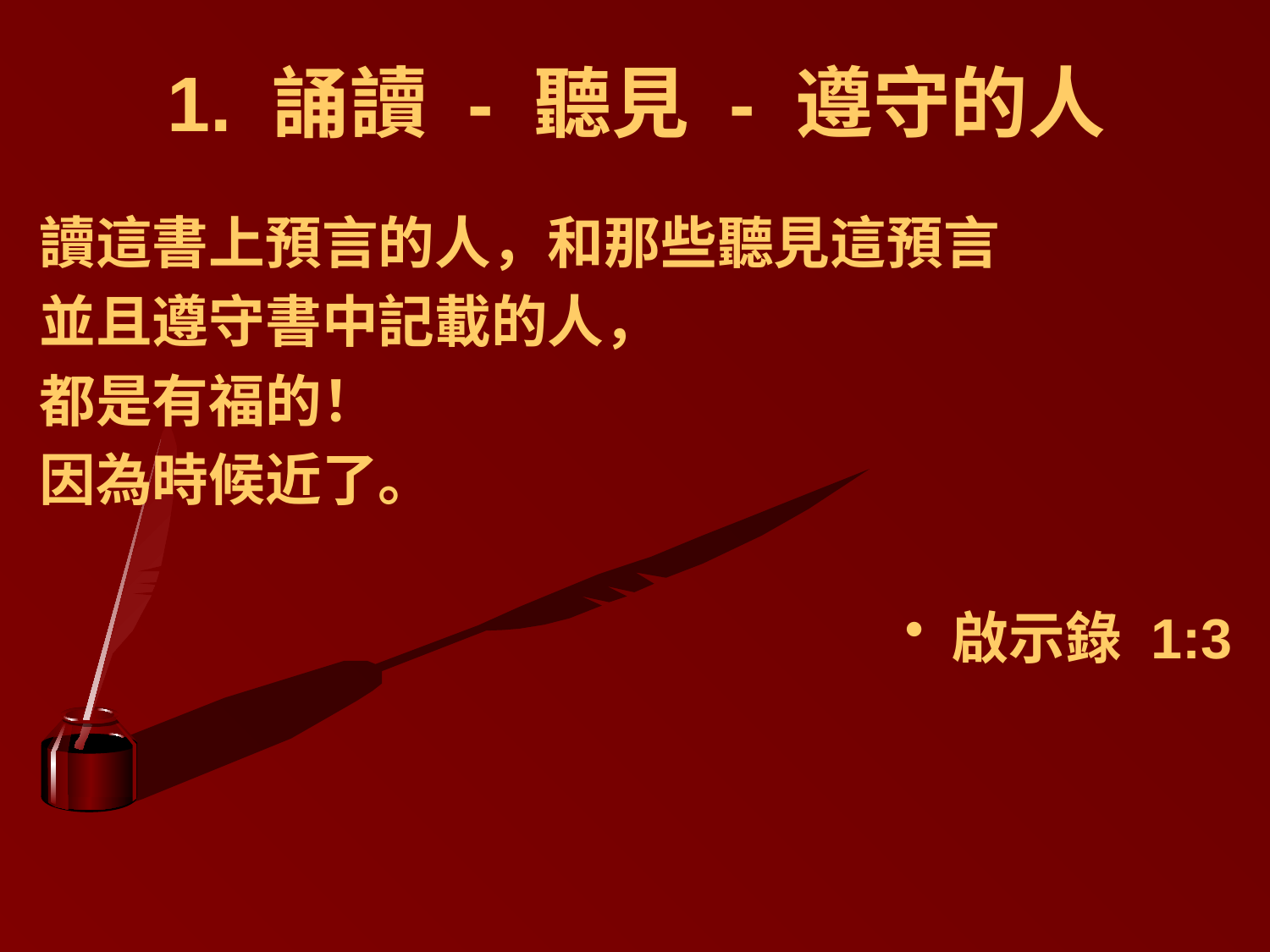

# 1. 誦讀 - 聽見 - 遵守的人
讀這書上預言的人，和那些聽見這預言
並且遵守書中記載的人，
都是有福的！
因為時候近了。

啟示錄 1:3